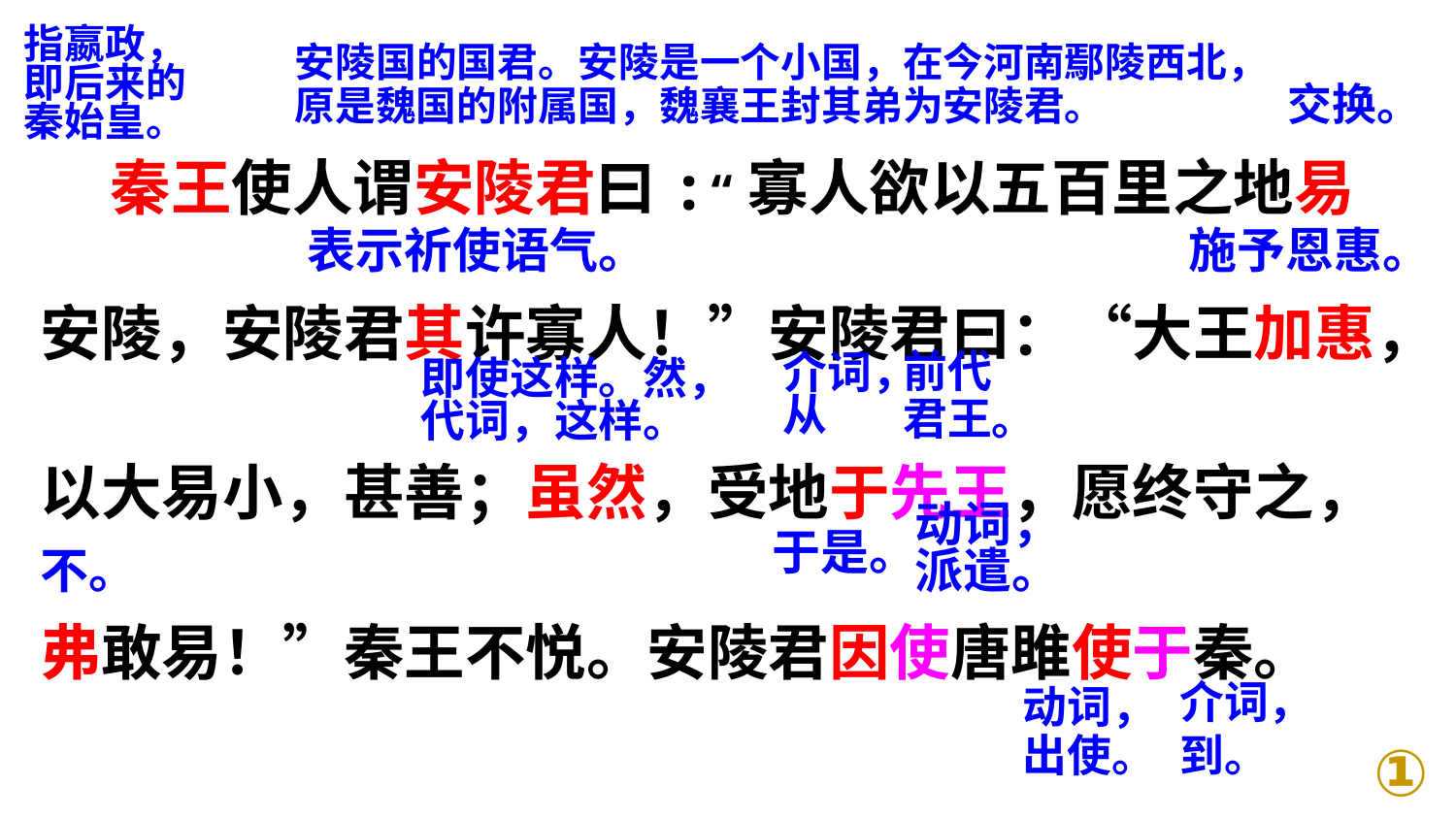

指嬴政，即后来的秦始皇。
安陵国的国君。安陵是一个小国，在今河南鄢陵西北，原是魏国的附属国，魏襄王封其弟为安陵君。
    秦王使人谓安陵君曰:“寡人欲以五百里之地易
安陵，安陵君其许寡人！”安陵君曰：“大王加惠，
以大易小，甚善；虽然，受地于先王，愿终守之，弗敢易！”秦王不悦。安陵君因使唐雎使于秦。
交换。
表示祈使语气。
施予恩惠。
前代
君王。
介词，从
即使这样。然，代词，这样。
动词，派遣。
于是。
不。
介词，到。
动词，出使。
①